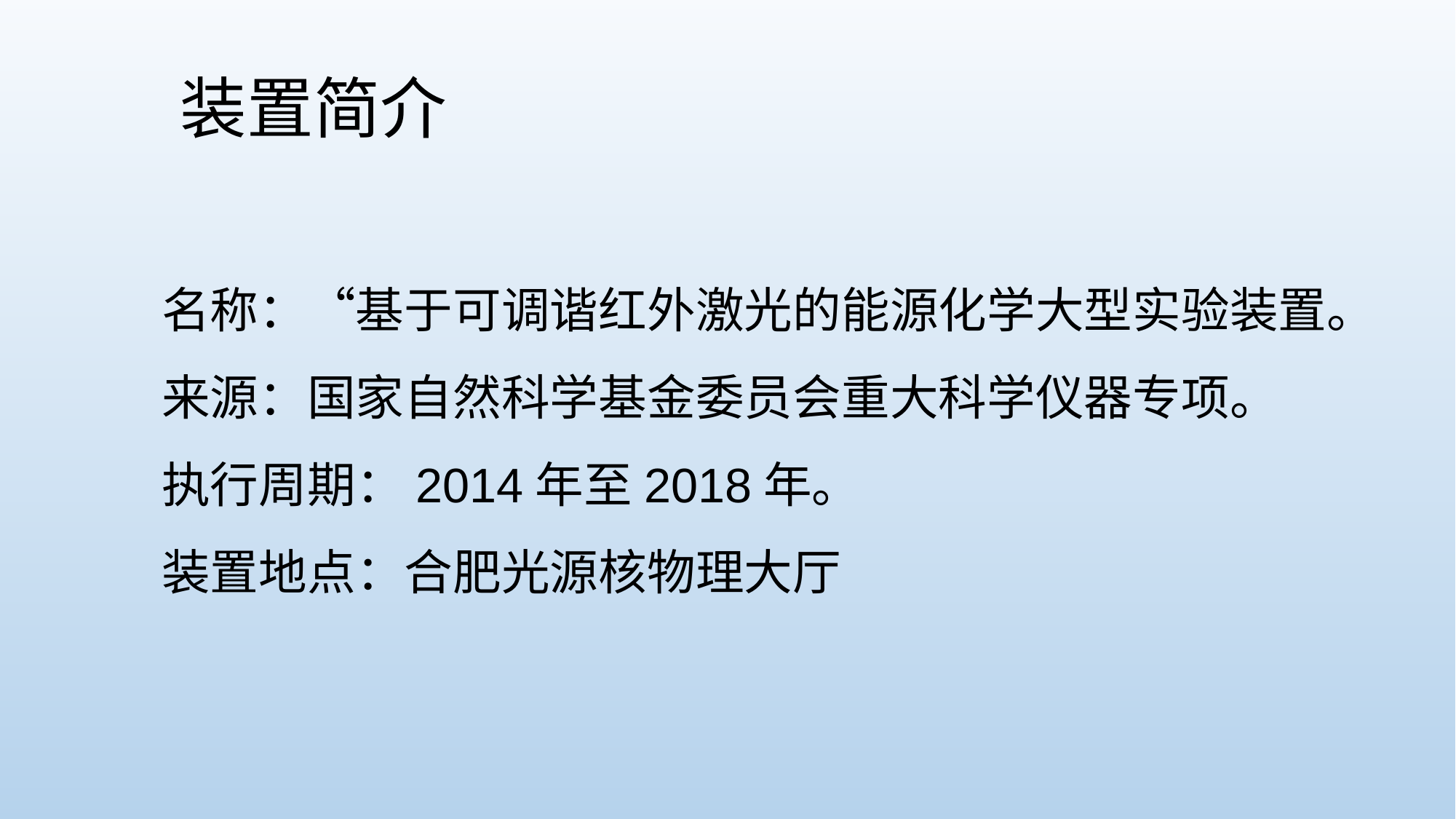

# 装置简介
名称：“基于可调谐红外激光的能源化学大型实验装置。
来源：国家自然科学基金委员会重大科学仪器专项。
执行周期：2014年至2018年。
装置地点：合肥光源核物理大厅